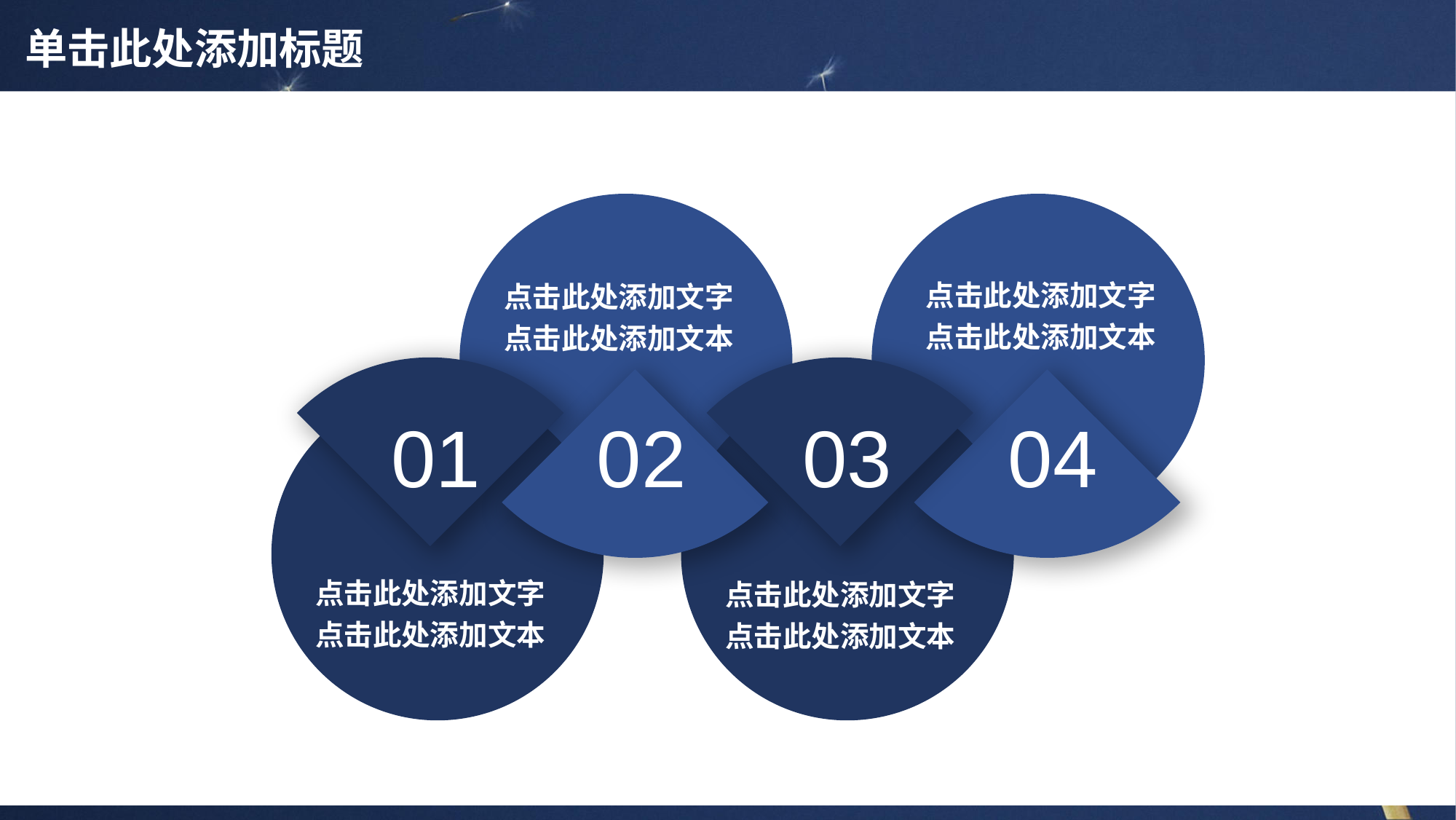

# 单击此处添加标题

点击此处添加文字
点击此处添加文本
点击此处添加文字
点击此处添加文本

03

01

02

04

点击此处添加文字
点击此处添加文本
点击此处添加文字
点击此处添加文本